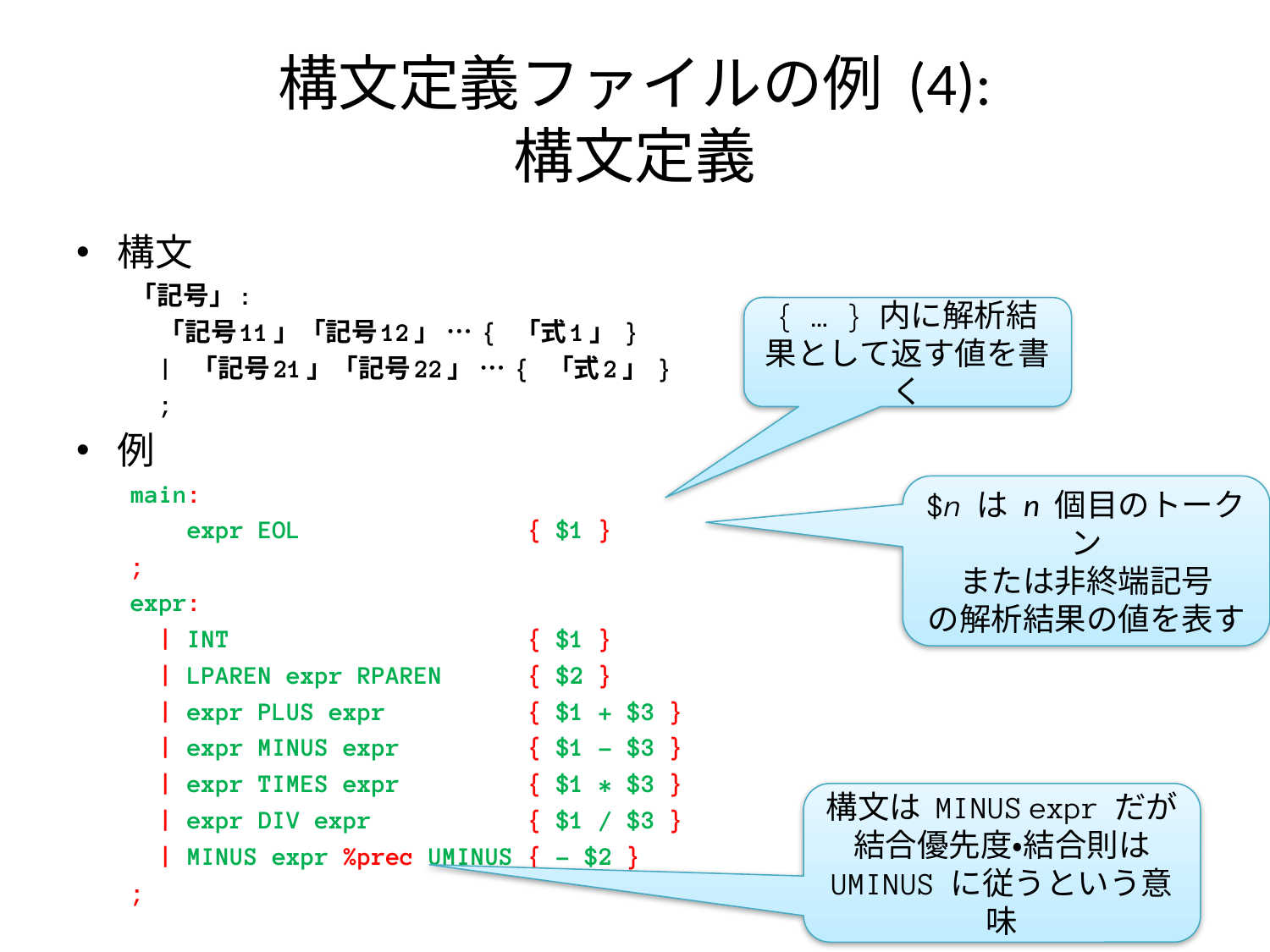

# 構文定義ファイルの例 (4): 構文定義
構文
「記号」:
    「記号11」「記号12」 … { 「式1」 }
  | 「記号21」「記号22」 … { 「式2」 }
  ;
例
main:
    expr EOL                { $1 }
;
expr:
  | INT                     { $1 }
  | LPAREN expr RPAREN      { $2 }
  | expr PLUS expr          { $1 + $3 }
  | expr MINUS expr         { $1 - $3 }
  | expr TIMES expr         { $1 * $3 }
  | expr DIV expr           { $1 / $3 }
  | MINUS expr %prec UMINUS { - $2 }
;
{ … } 内に解析結果として返す値を書く
$n は n 個目のトークン
または非終端記号
の解析結果の値を表す
構文は MINUS expr だが
結合優先度・結合則は
UMINUS に従うという意味